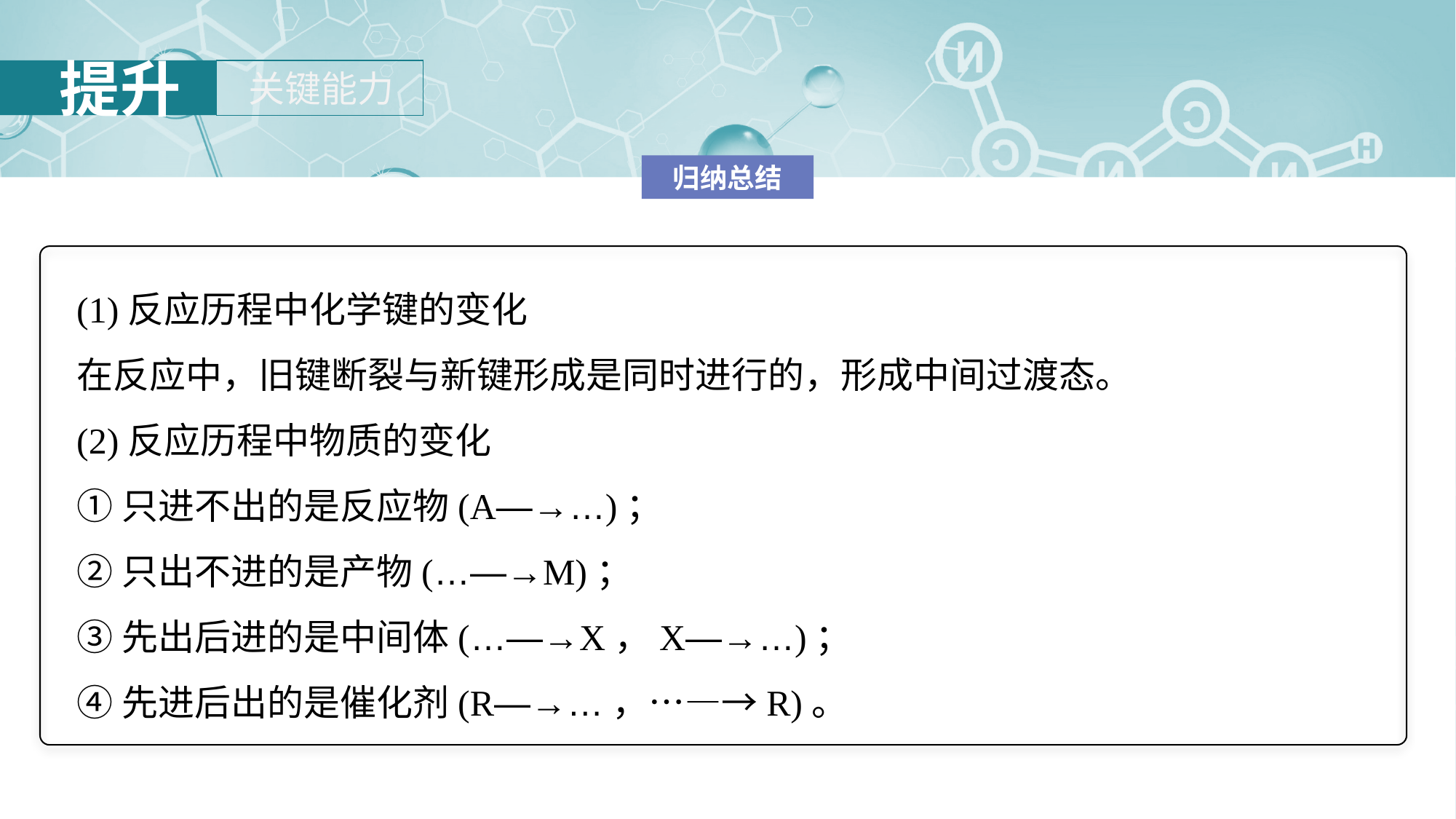

(1)反应历程中化学键的变化
在反应中，旧键断裂与新键形成是同时进行的，形成中间过渡态。
(2)反应历程中物质的变化
①只进不出的是反应物(A―→…)；
②只出不进的是产物(…―→M)；
③先出后进的是中间体(…―→X，X―→…)；
④先进后出的是催化剂(R―→…，…―→R)。